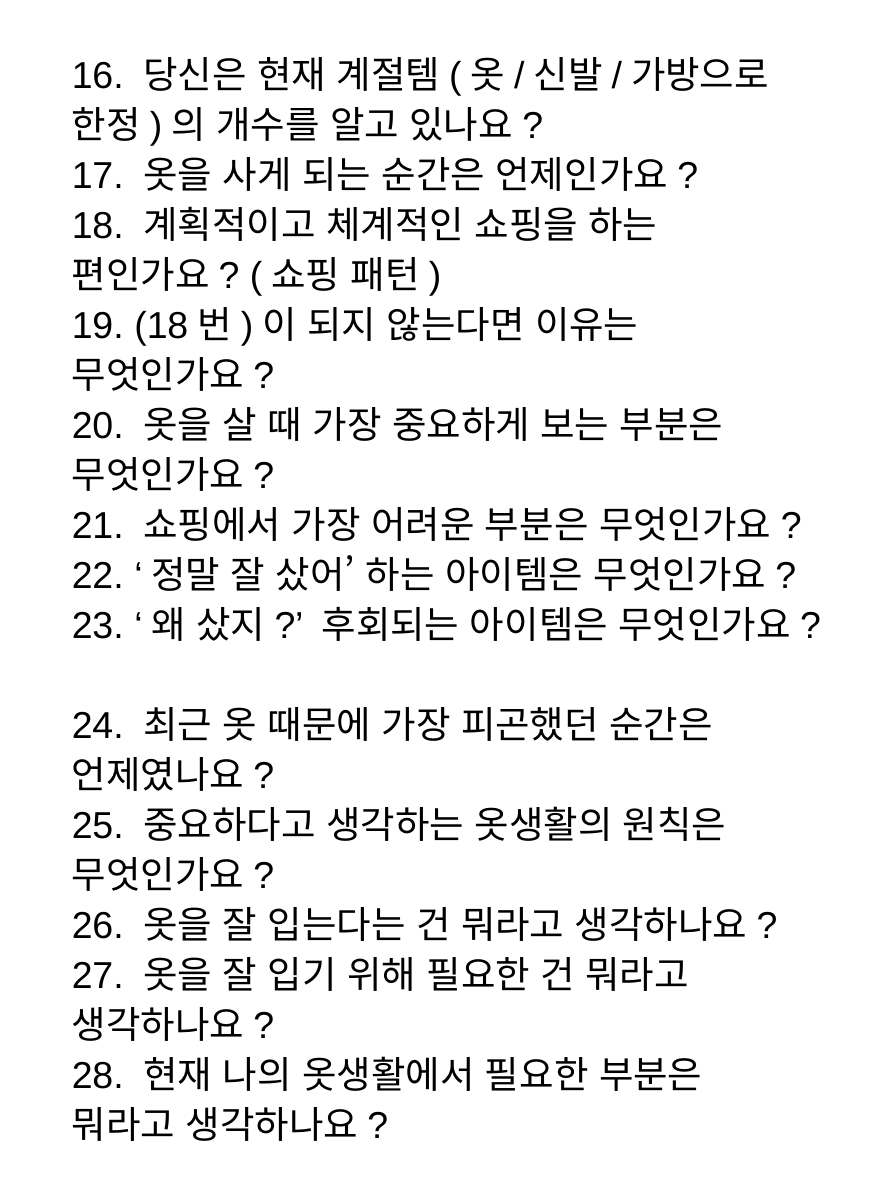

16. 당신은 현재 계절템(옷/신발/가방으로 한정)의 개수를 알고 있나요?
17. 옷을 사게 되는 순간은 언제인가요?
18. 계획적이고 체계적인 쇼핑을 하는 편인가요? (쇼핑 패턴)
19. (18번)이 되지 않는다면 이유는 무엇인가요?
20. 옷을 살 때 가장 중요하게 보는 부분은 무엇인가요?
21. 쇼핑에서 가장 어려운 부분은 무엇인가요?
22. ‘정말 잘 샀어’ 하는 아이템은 무엇인가요?
23. ‘왜 샀지?’ 후회되는 아이템은 무엇인가요?
​
24. 최근 옷 때문에 가장 피곤했던 순간은 언제였나요?
25. 중요하다고 생각하는 옷생활의 원칙은 무엇인가요?
26. 옷을 잘 입는다는 건 뭐라고 생각하나요?
27. 옷을 잘 입기 위해 필요한 건 뭐라고 생각하나요?
28. 현재 나의 옷생활에서 필요한 부분은 뭐라고 생각하나요?